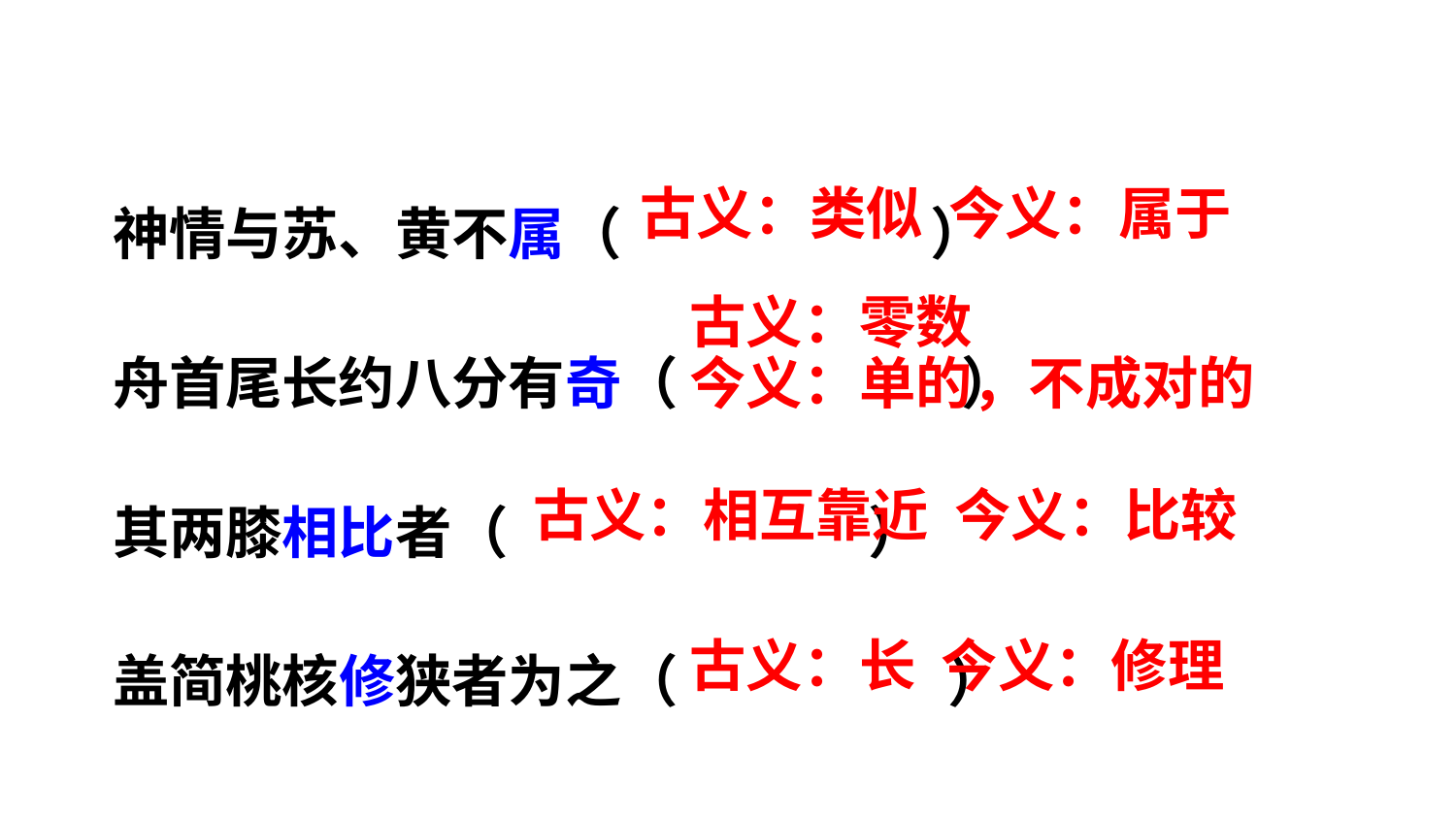

神情与苏、黄不属（                        ）
舟首尾长约八分有奇（                      ）
其两膝相比者（                            ）
盖简桃核修狭者为之（                     ）
古义：类似  今义：属于
古义：零数
今义：单的，不成对的
古义：相互靠近  今义：比较
古义：长  今义：修理